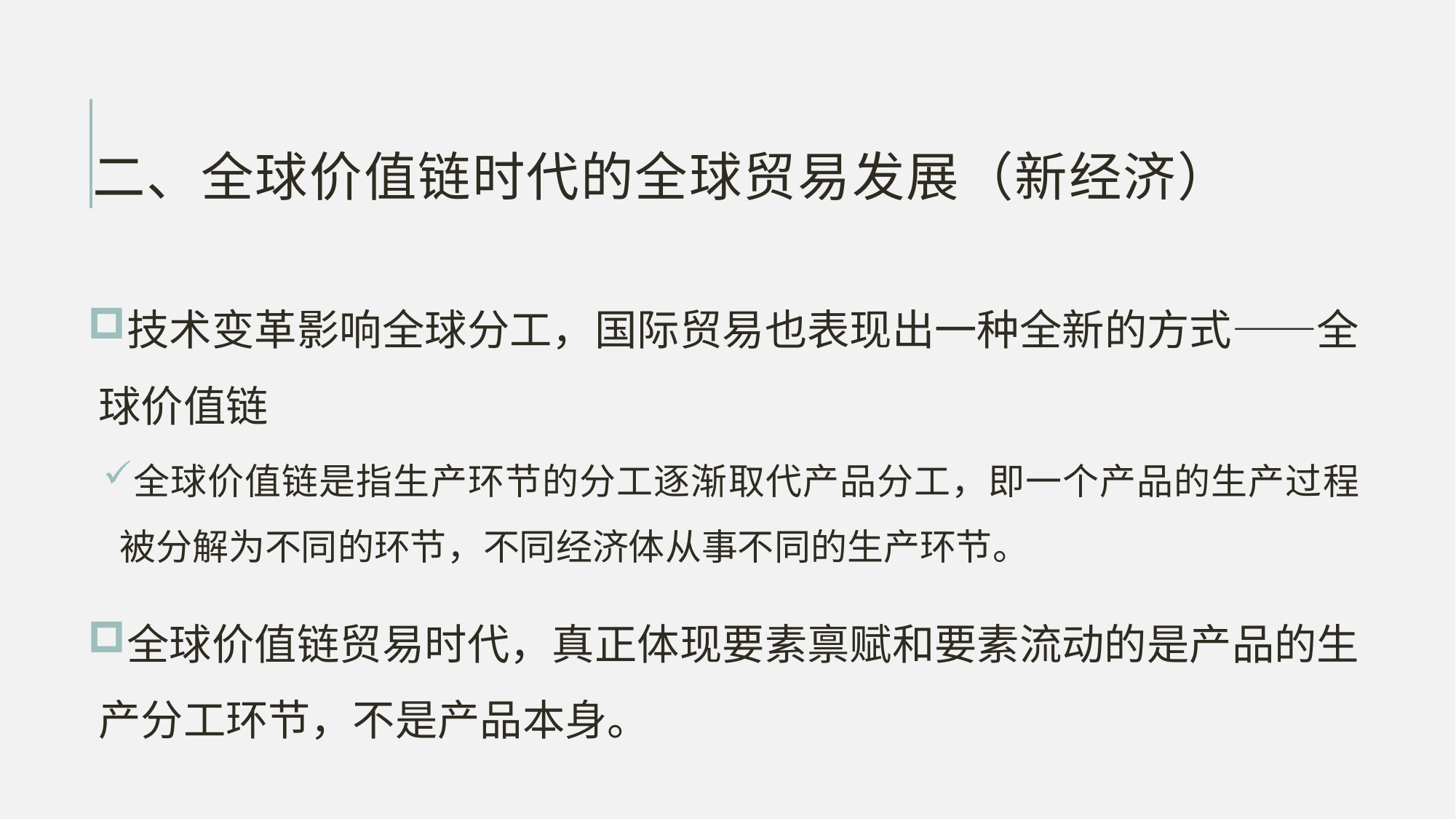

# 二、全球价值链时代的全球贸易发展（新经济）
技术变革影响全球分工，国际贸易也表现出一种全新的方式——全球价值链
全球价值链是指生产环节的分工逐渐取代产品分工，即一个产品的生产过程被分解为不同的环节，不同经济体从事不同的生产环节。
全球价值链贸易时代，真正体现要素禀赋和要素流动的是产品的生产分工环节，不是产品本身。